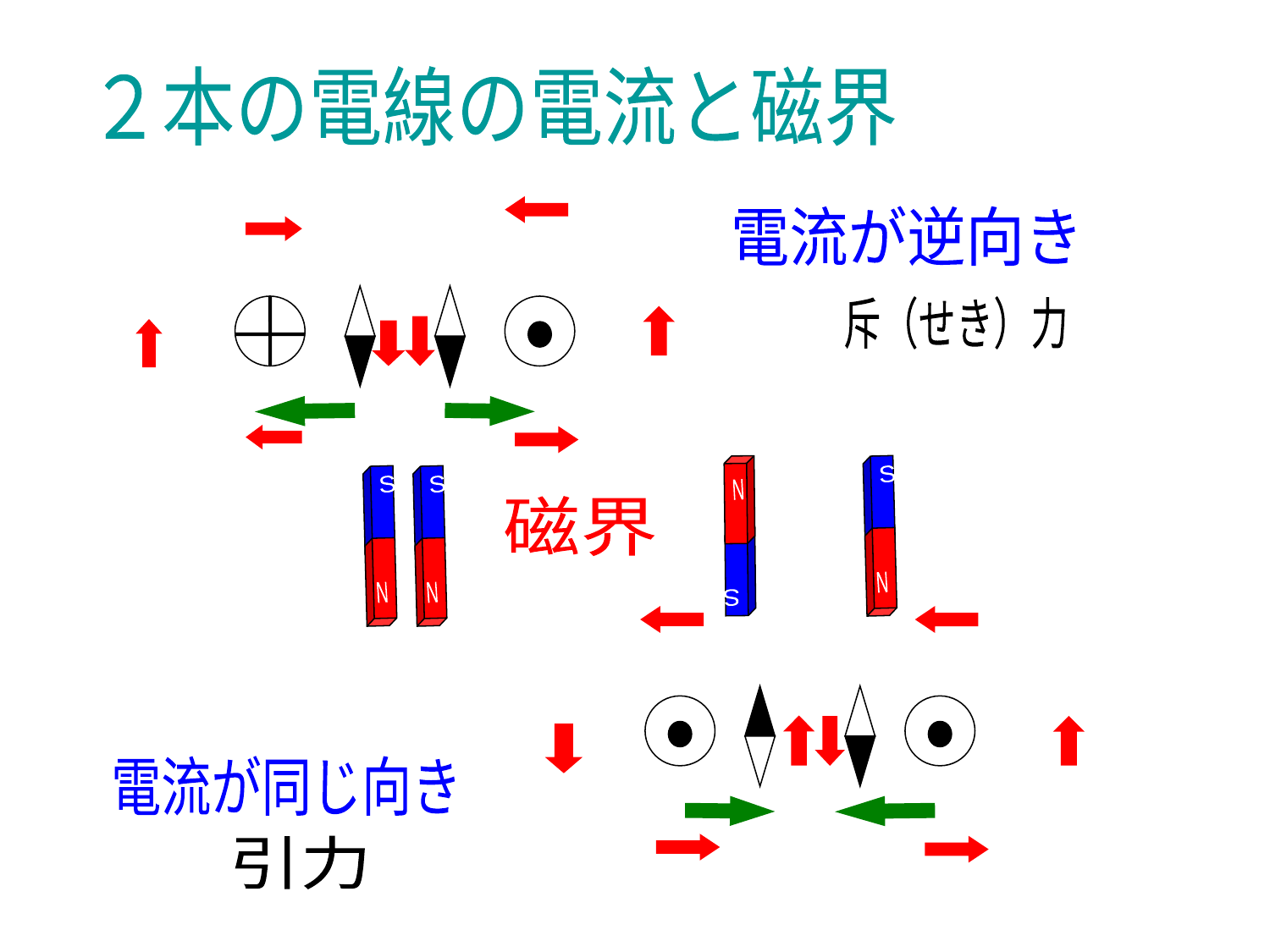

２本の電線の電流と磁界

電流が逆向き

斥（せき）力

磁界

N
S

N
S

N
S

N
S

電流が同じ向き

引力